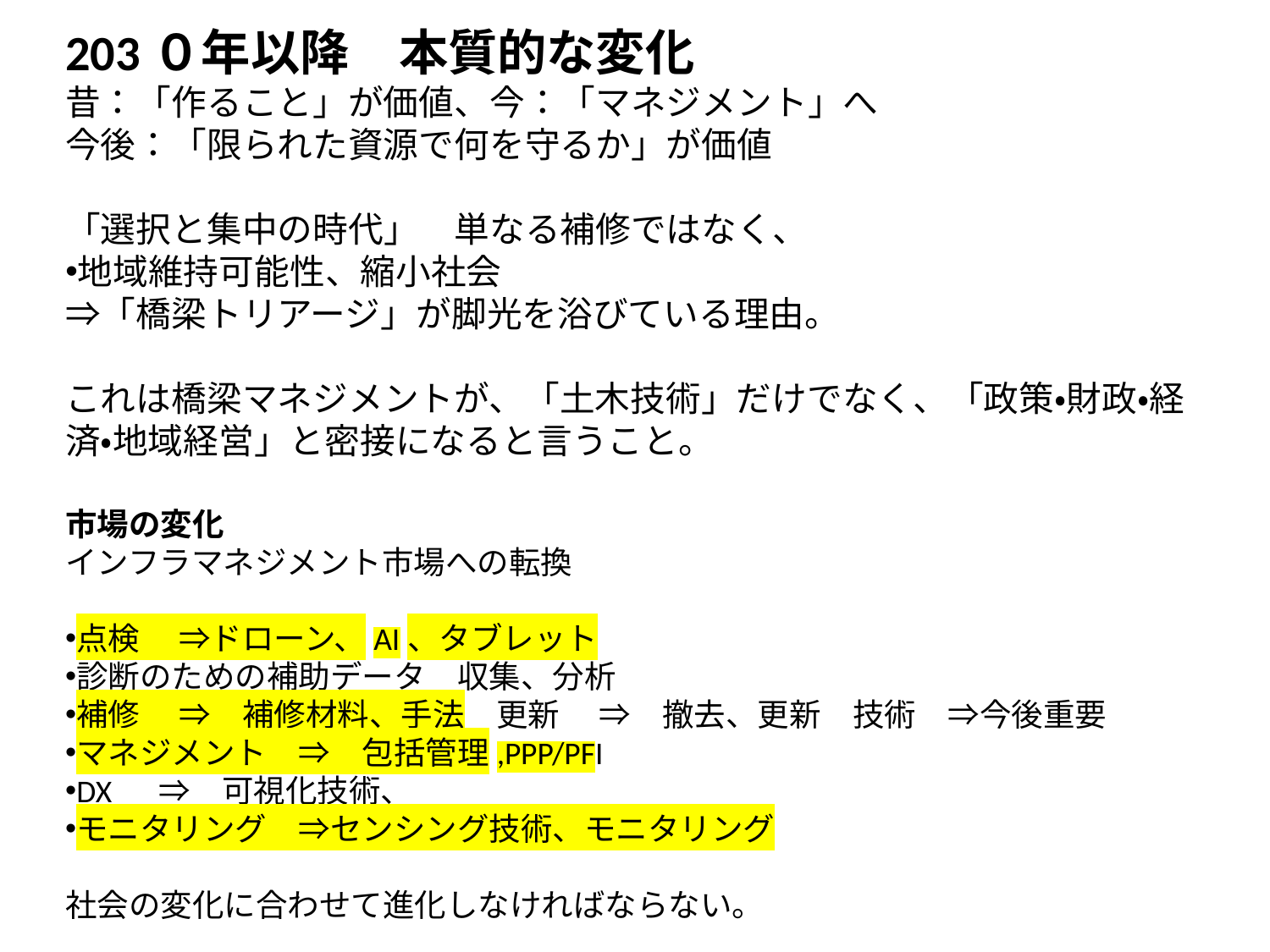

203０年以降　本質的な変化
昔：「作ること」が価値、今：「マネジメント」へ
今後：「限られた資源で何を守るか」が価値

「選択と集中の時代」　単なる補修ではなく、
地域維持可能性、縮小社会
⇒「橋梁トリアージ」が脚光を浴びている理由。

これは橋梁マネジメントが、「土木技術」だけでなく、「政策・財政・経済・地域経営」と密接になると言うこと。
市場の変化
インフラマネジメント市場への転換

点検 　⇒ドローン、AI、タブレット
診断のための補助データ　収集、分析
補修 　⇒　補修材料、手法　更新 　⇒　撤去、更新　技術　⇒今後重要
マネジメント　⇒　包括管理,PPP/PFI
DX 　⇒　可視化技術、
モニタリング　⇒センシング技術、モニタリング

社会の変化に合わせて進化しなければならない。